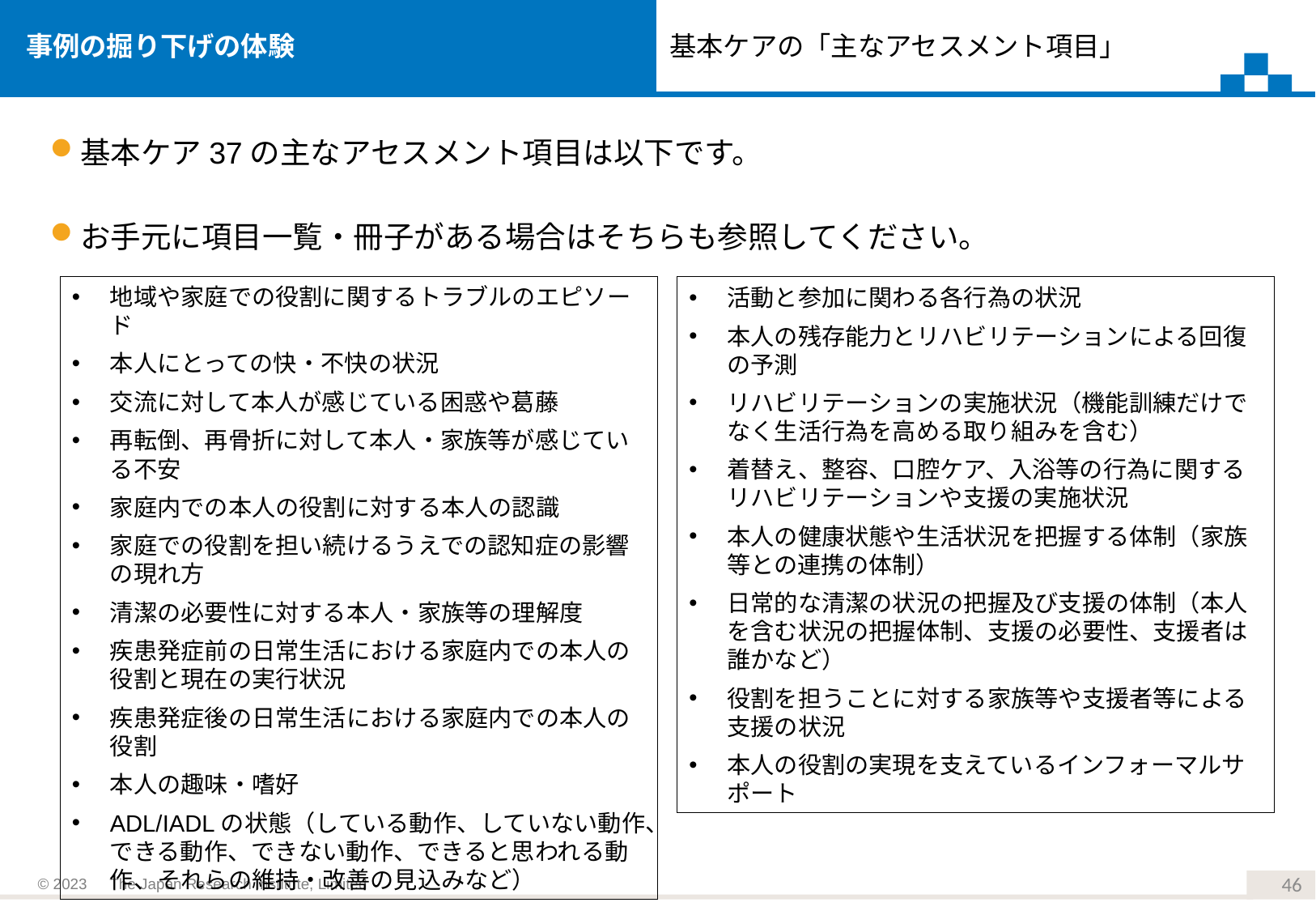

# 事例の掘り下げの体験
基本ケアの「主なアセスメント項目」
基本ケア37の主なアセスメント項目は以下です。
お手元に項目一覧・冊子がある場合はそちらも参照してください。

地域や家庭での役割に関するトラブルのエピソード
本人にとっての快・不快の状況
交流に対して本人が感じている困惑や葛藤
再転倒、再骨折に対して本人・家族等が感じている不安
家庭内での本人の役割に対する本人の認識
家庭での役割を担い続けるうえでの認知症の影響の現れ方
清潔の必要性に対する本人・家族等の理解度
疾患発症前の日常生活における家庭内での本人の役割と現在の実行状況
疾患発症後の日常生活における家庭内での本人の役割
本人の趣味・嗜好
ADL/IADLの状態（している動作、していない動作、できる動作、できない動作、できると思われる動作、それらの維持・改善の見込みなど）
活動と参加に関わる各行為の状況
本人の残存能力とリハビリテーションによる回復の予測
リハビリテーションの実施状況（機能訓練だけでなく生活行為を高める取り組みを含む）
着替え、整容、口腔ケア、入浴等の行為に関するリハビリテーションや支援の実施状況
本人の健康状態や生活状況を把握する体制（家族等との連携の体制）
日常的な清潔の状況の把握及び支援の体制（本人を含む状況の把握体制、支援の必要性、支援者は誰かなど）
役割を担うことに対する家族等や支援者等による支援の状況
本人の役割の実現を支えているインフォーマルサポート
46